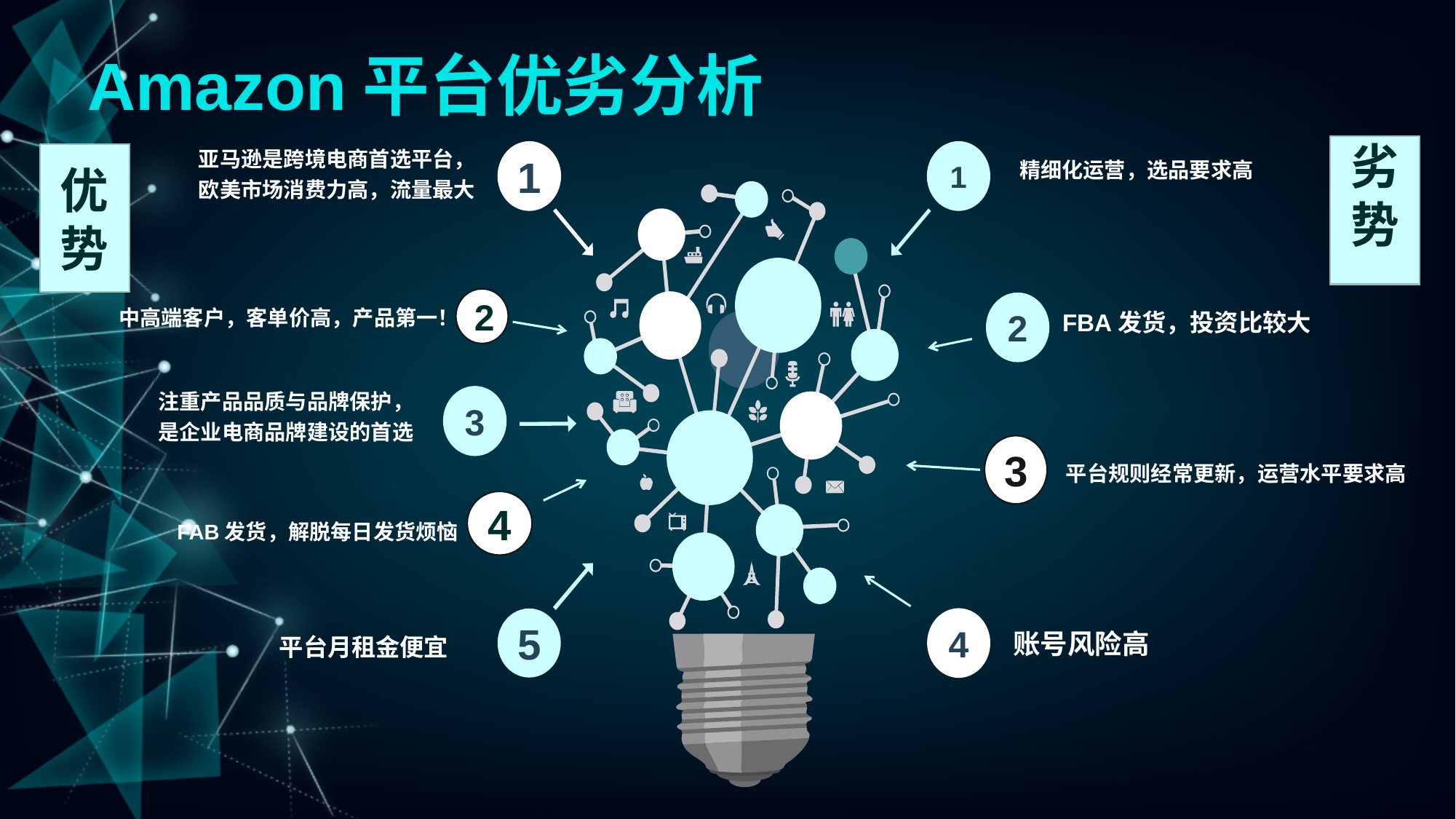

Amazon平台优劣分析
亚马逊是跨境电商首选平台，欧美市场消费力高，流量最大
1
1

2

3

4
5

精细化运营，选品要求高
FBA发货，投资比较大
注重产品品质与品牌保护，是企业电商品牌建设的首选
账号风险高
平台月租金便宜
劣
势

优
势
2
中高端客户，客单价高，产品第一！
3
平台规则经常更新，运营水平要求高

4
FAB发货，解脱每日发货烦恼